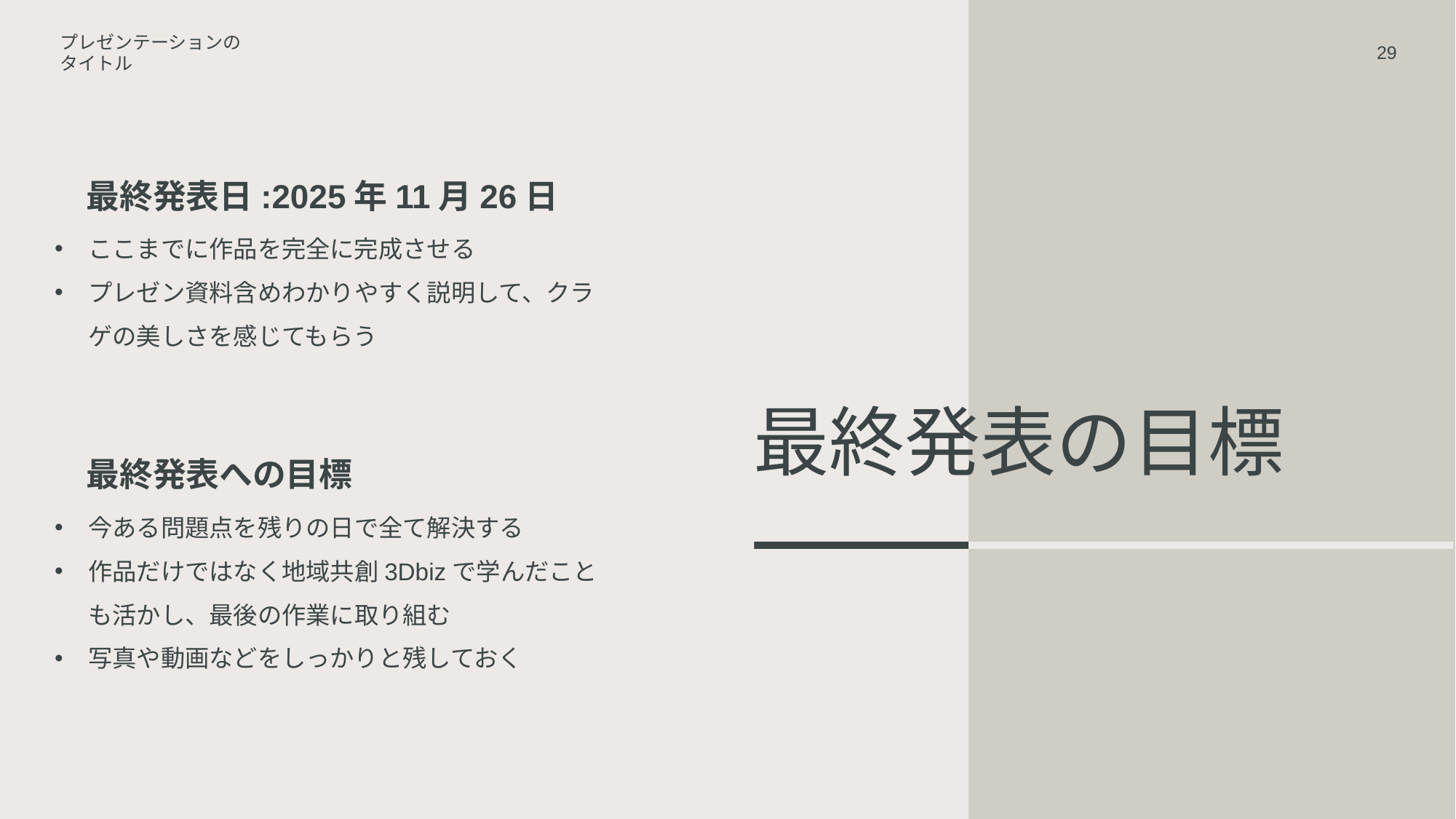

プレゼンテーションのタイトル
29
最終発表日:2025年11月26日
ここまでに作品を完全に完成させる
プレゼン資料含めわかりやすく説明して、クラゲの美しさを感じてもらう
# 最終発表の目標
最終発表への目標
今ある問題点を残りの日で全て解決する
作品だけではなく地域共創3Dbizで学んだことも活かし、最後の作業に取り組む
写真や動画などをしっかりと残しておく